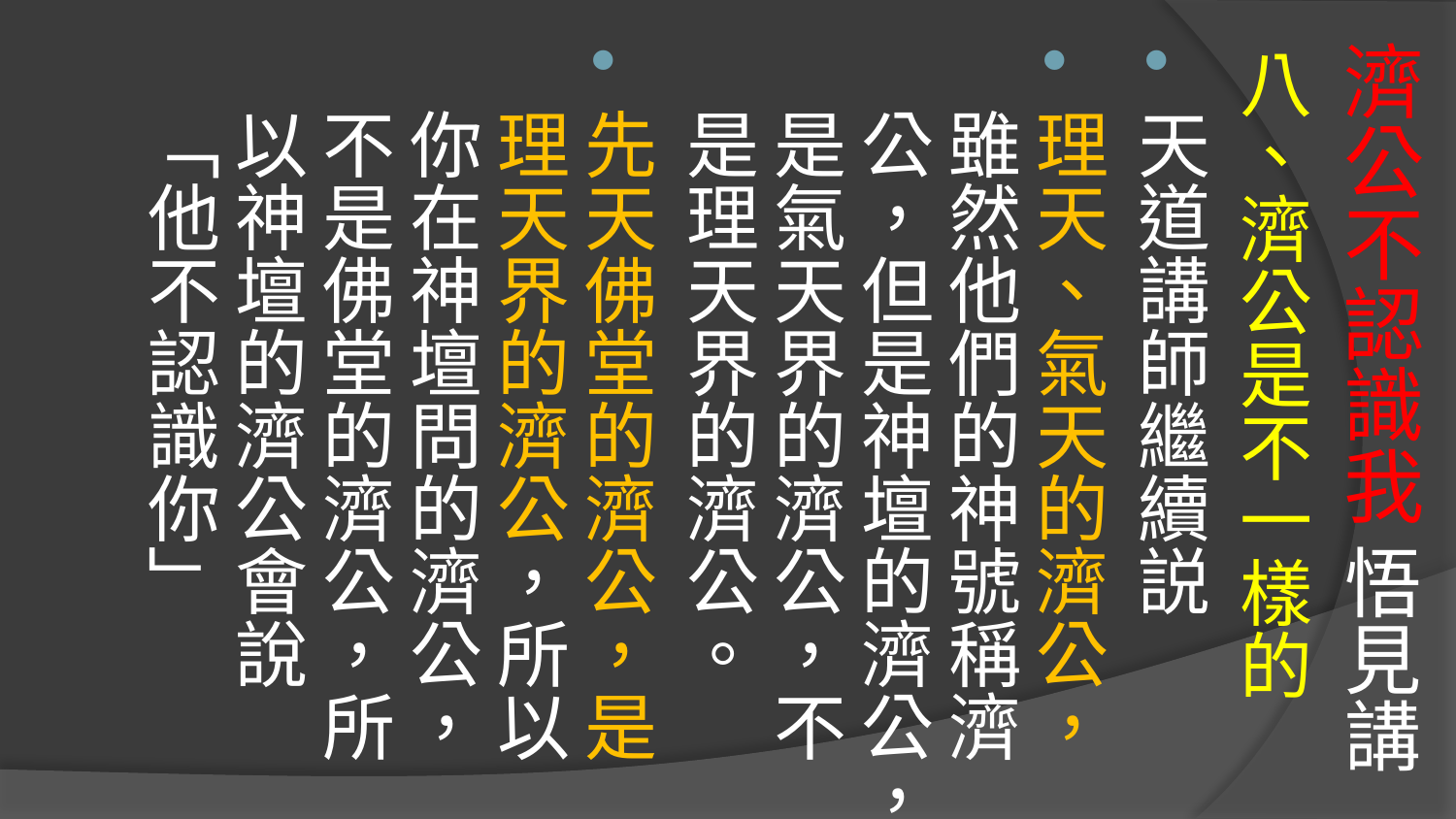

# 濟公不認識我 悟見講
八、濟公是不一樣的
天道講師繼續説
理天、氣天的濟公，雖然他們的神號稱濟公，但是神壇的濟公，是氣天界的濟公，不是理天界的濟公。
先天佛堂的濟公，是理天界的濟公，所以你在神壇問的濟公，不是佛堂的濟公，所以神壇的濟公會說「他不認識你」